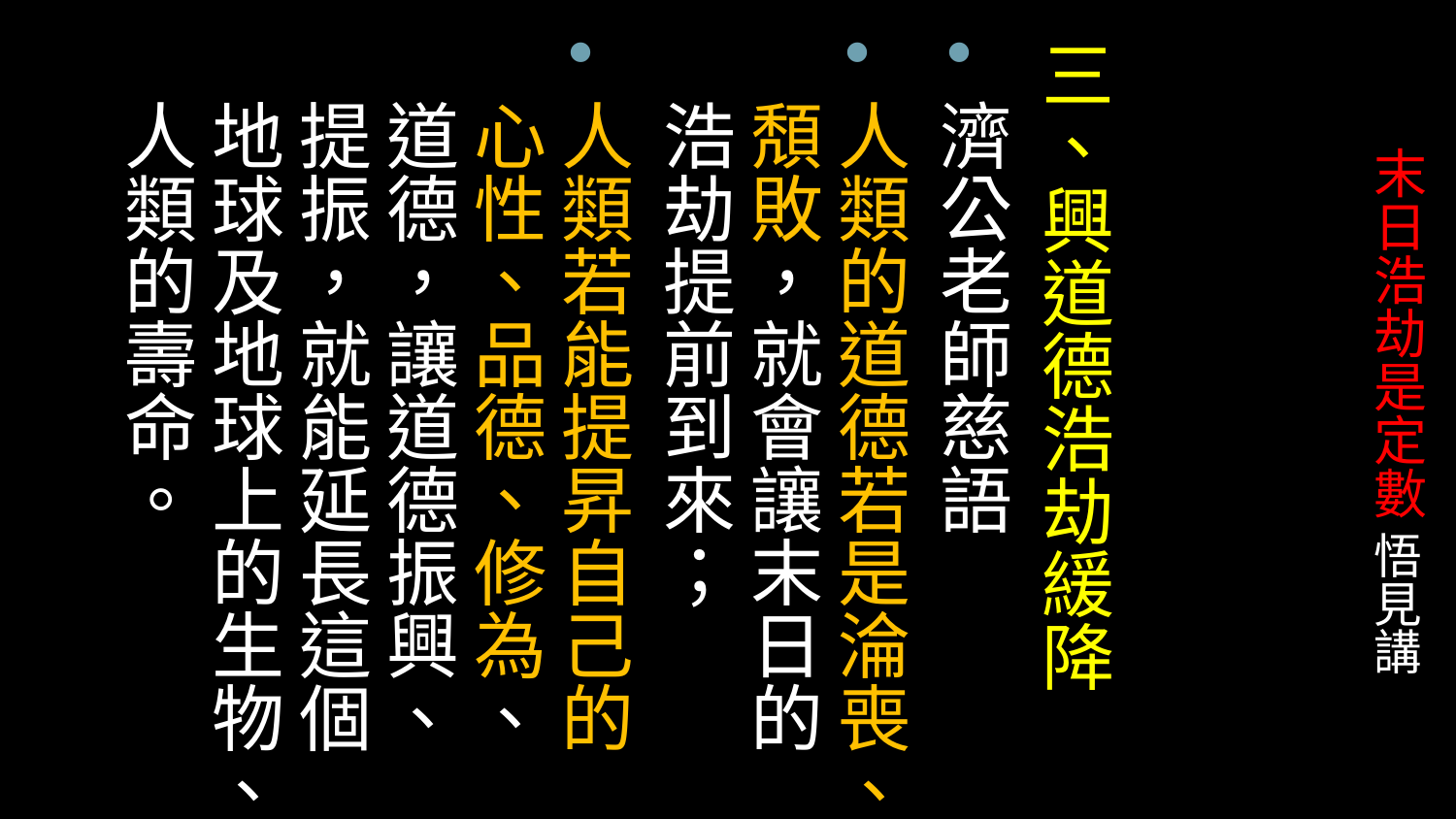

三、興道德浩劫緩降
濟公老師慈語
人類的道德若是淪喪、頽敗，就會讓末日的浩劫提前到來；
人類若能提昇自己的心性、品德、修為、道德，讓道德振興、提振，就能延長這個地球及地球上的生物、人類的壽命。

# 末日浩劫是定數 悟見講